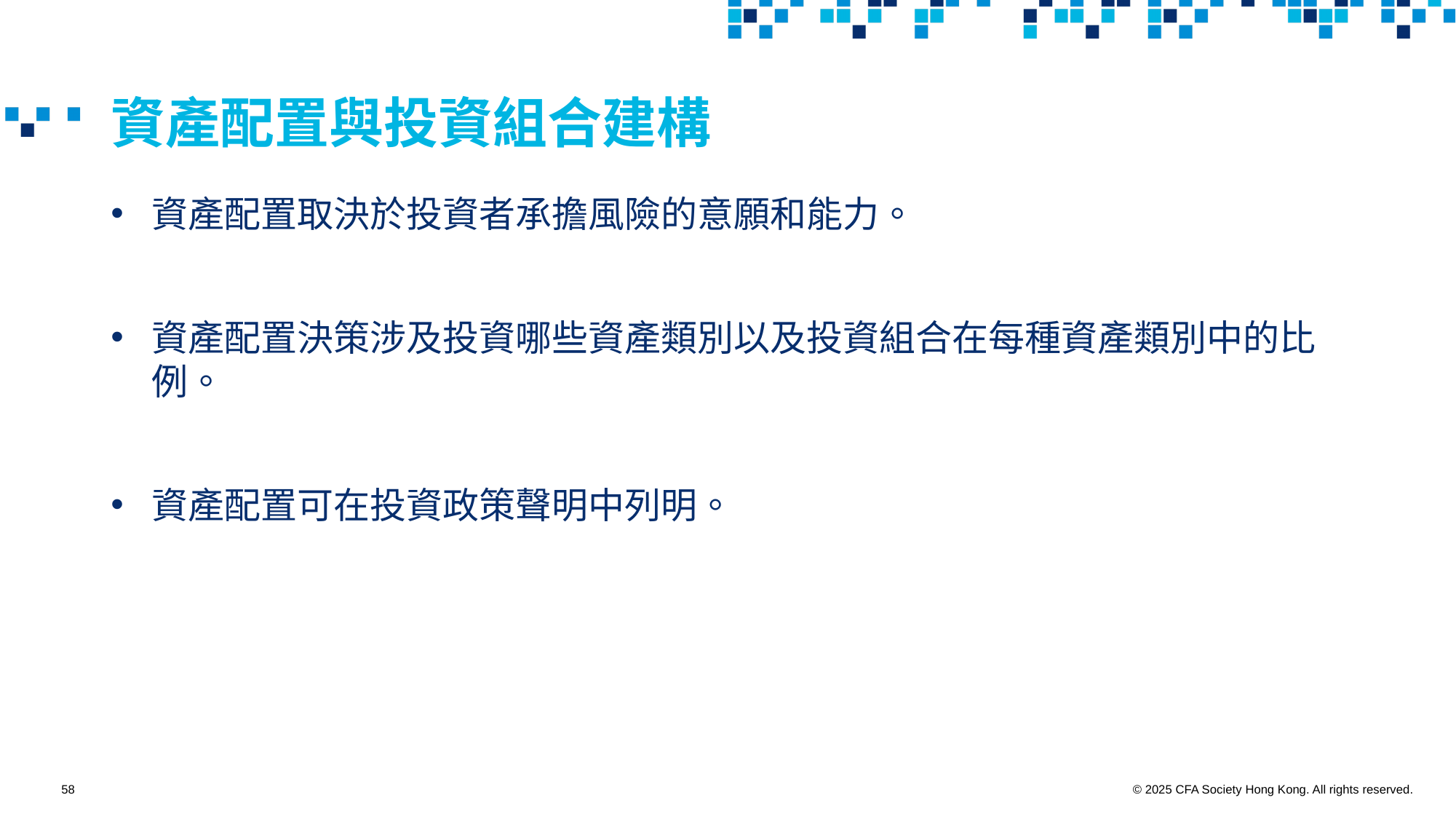

# 資產配置與投資組合建構
資產配置取決於投資者承擔風險的意願和能力。

資產配置決策涉及投資哪些資產類別以及投資組合在每種資產類別中的比例。

資產配置可在投資政策聲明中列明。
58
© 2025 CFA Society Hong Kong. All rights reserved.